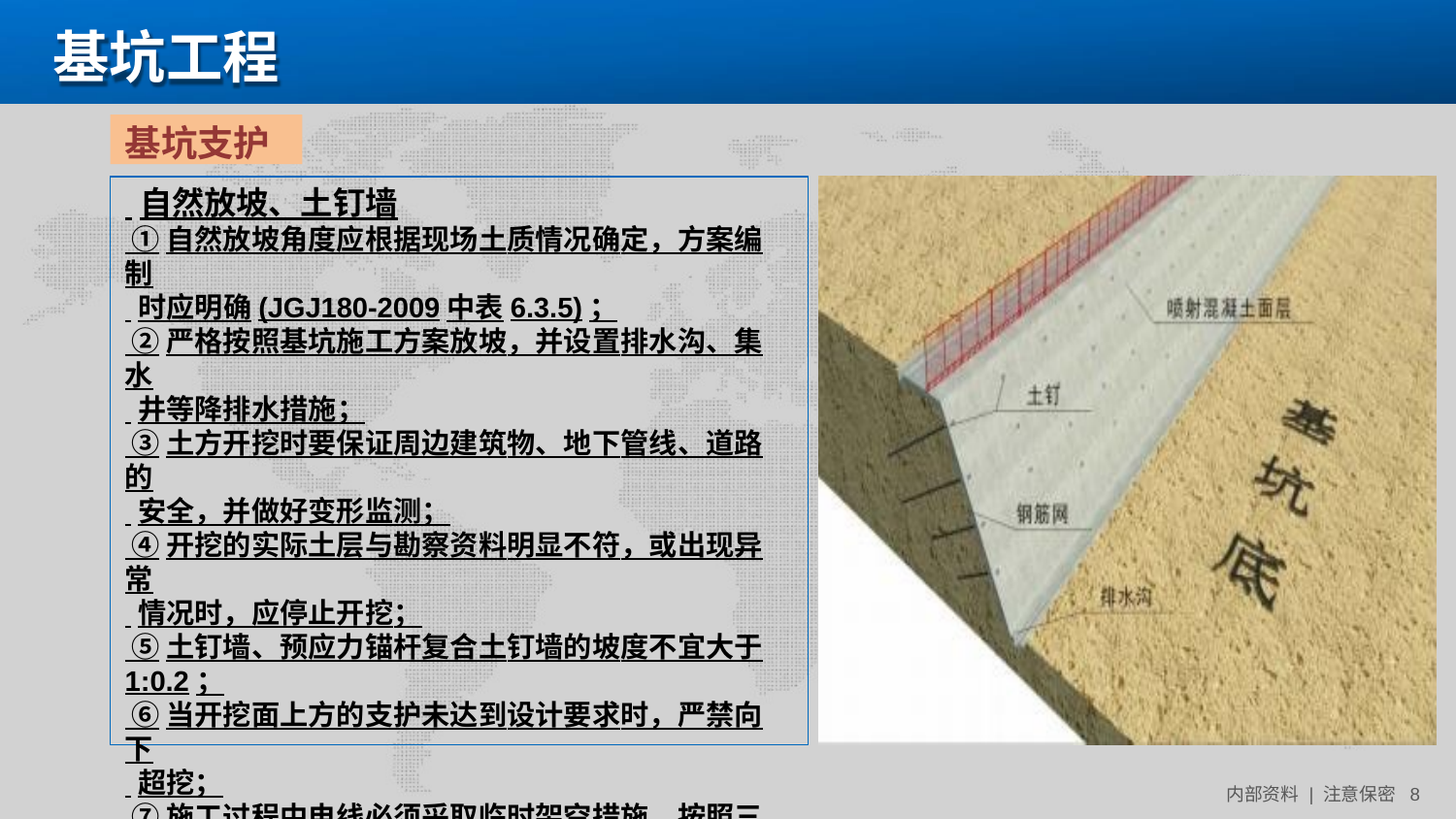

# 基坑工程
基坑支护

 自然放坡、土钉墙
 ①自然放坡角度应根据现场土质情况确定，方案编制
 时应明确(JGJ180-2009中表6.3.5)；
 ②严格按照基坑施工方案放坡，并设置排水沟、集水
 井等降排水措施；
 ③土方开挖时要保证周边建筑物、地下管线、道路的
 安全，并做好变形监测；
 ④开挖的实际土层与勘察资料明显不符，或出现异常
 情况时，应停止开挖；
 ⑤土钉墙、预应力锚杆复合土钉墙的坡度不宜大于
1:0.2；
 ⑥当开挖面上方的支护未达到设计要求时，严禁向下
 超挖；
 ⑦施工过程中电线必须采取临时架空措施，按照三级
 配电、两级保护进行配电；
 ⑧机械设备进场时要进行验收，杜绝老旧设备进场。
内部资料 | 注意保密 8